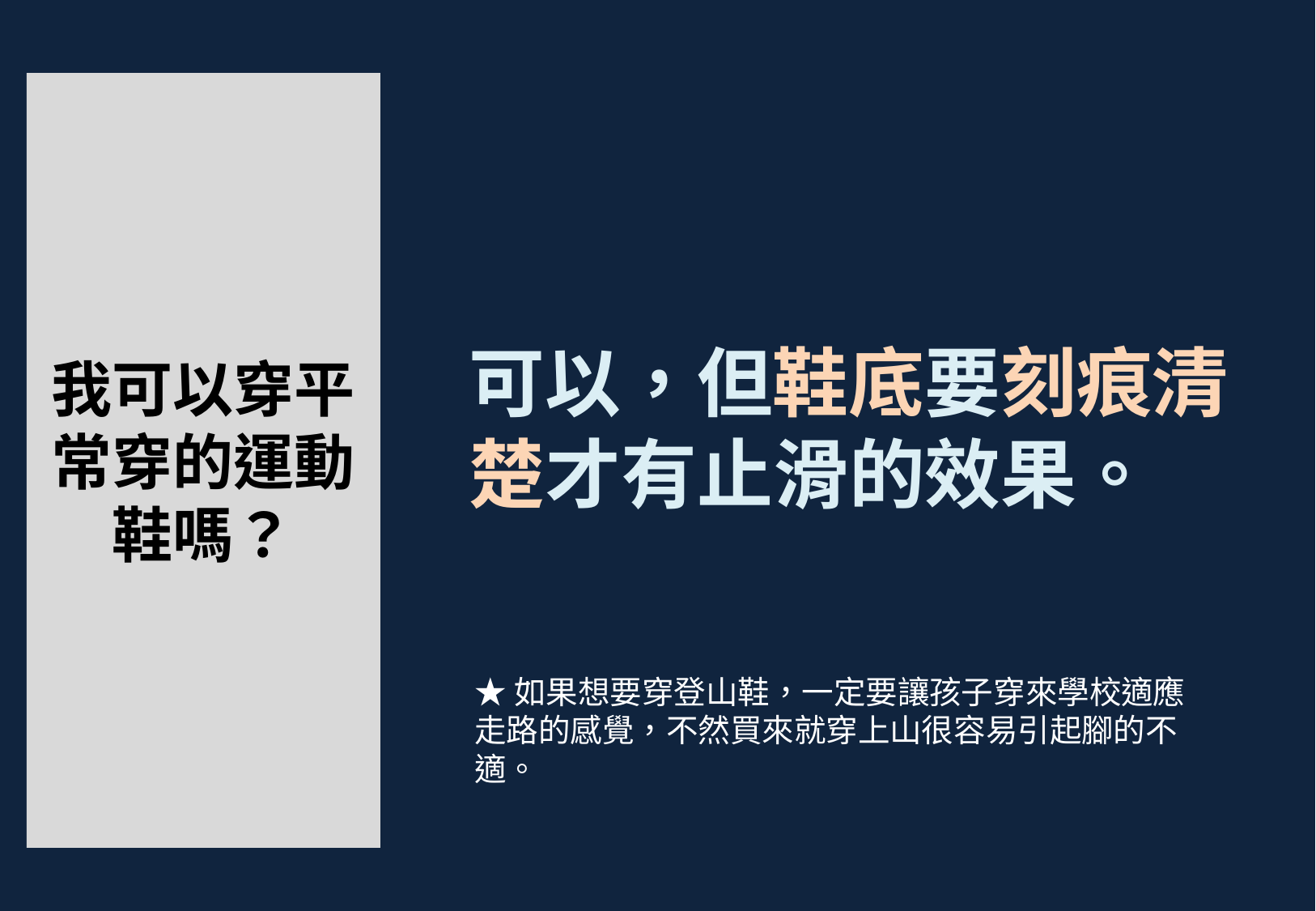

# 我可以穿平常穿的運動鞋嗎？
可以，但鞋底要刻痕清楚才有止滑的效果。
★如果想要穿登山鞋，一定要讓孩子穿來學校適應走路的感覺，不然買來就穿上山很容易引起腳的不適。